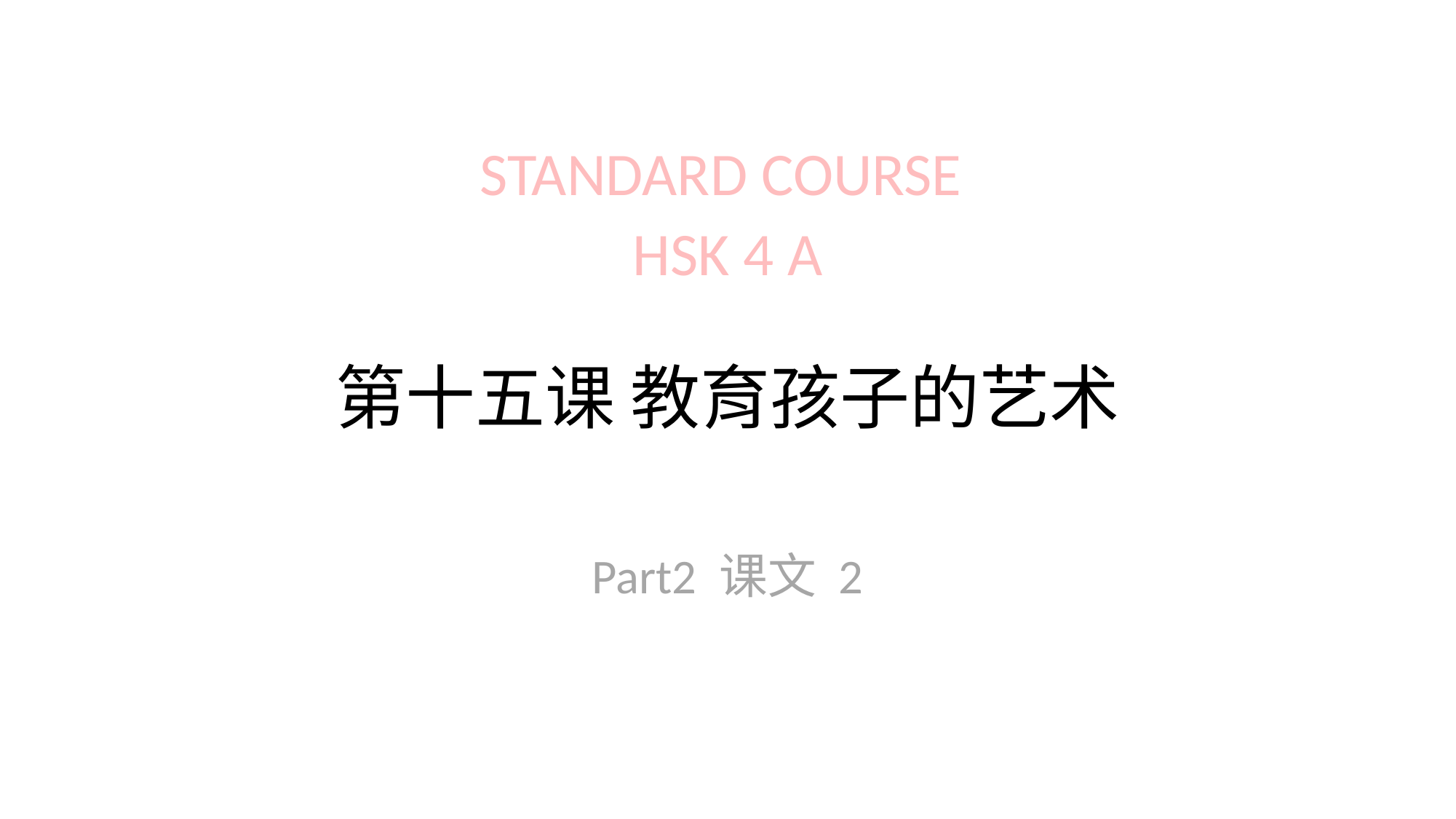

STANDARD COURSE
HSK 4 A
# 第十五课 教育孩子的艺术
Part2 课文 2